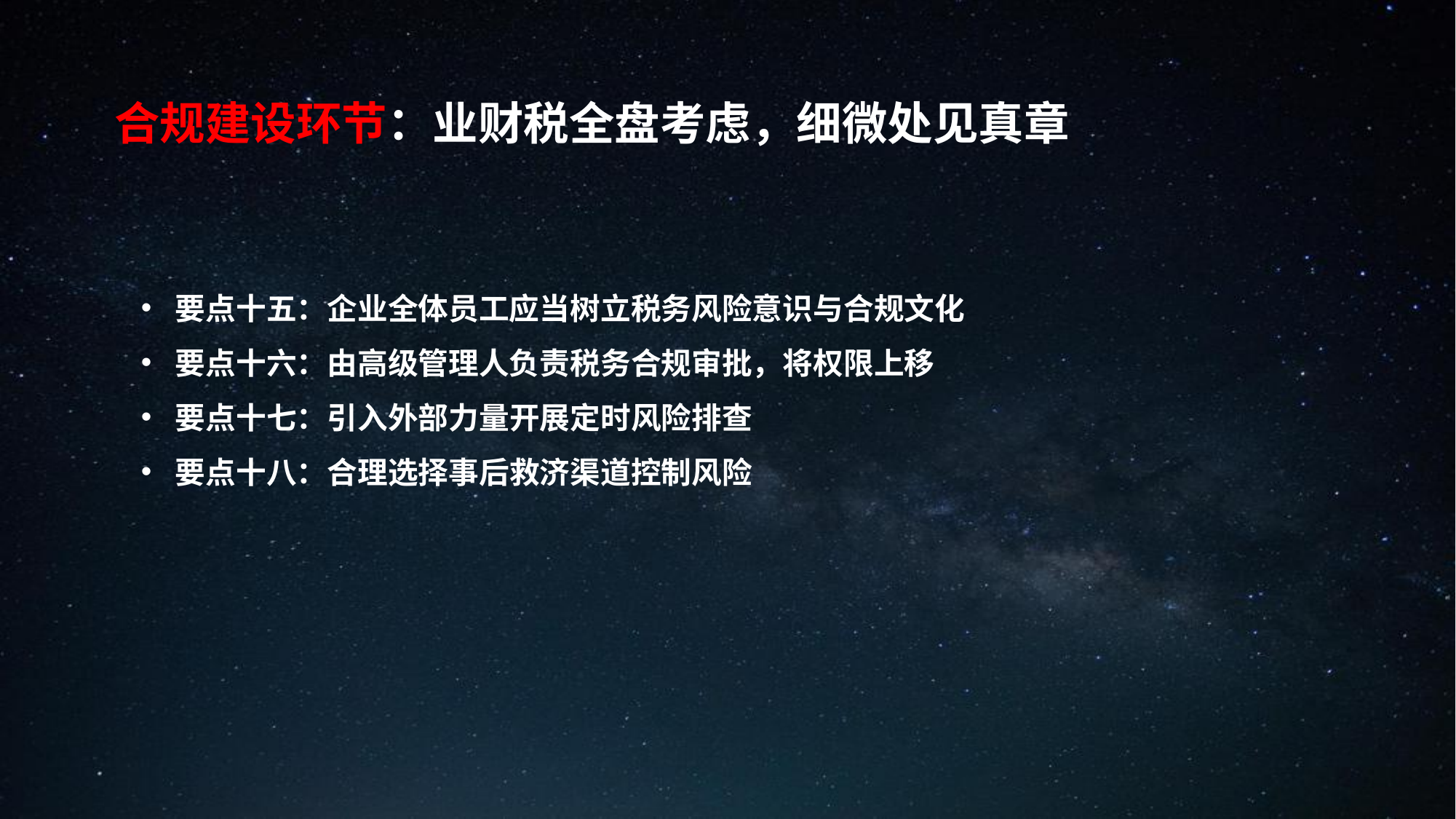

合规建设环节：业财税全盘考虑，细微处见真章
要点十五：企业全体员工应当树立税务风险意识与合规文化
要点十六：由高级管理人负责税务合规审批，将权限上移
要点十七：引入外部力量开展定时风险排查
要点十八：合理选择事后救济渠道控制风险